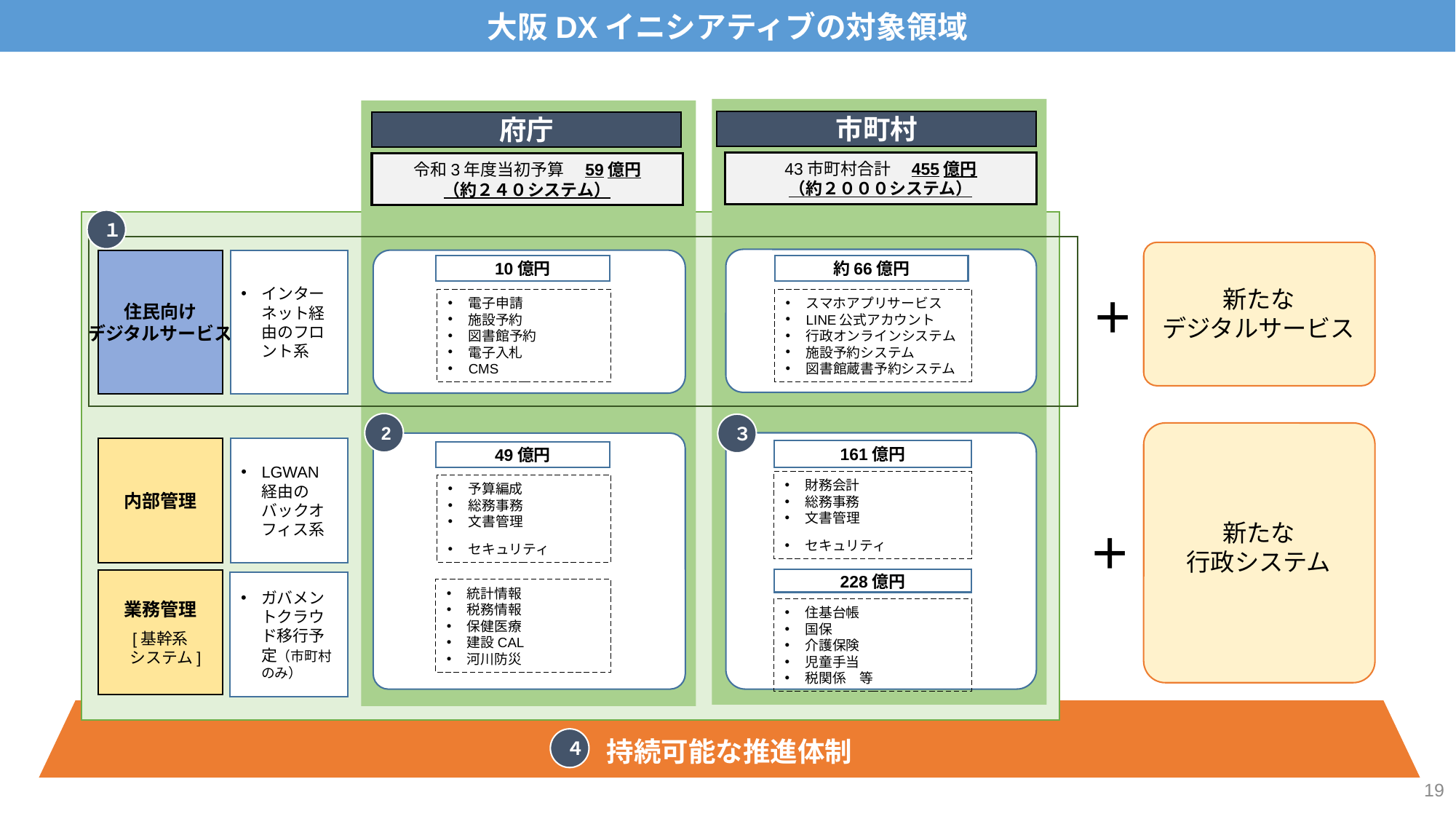

大阪DXイニシアティブの対象領域

市町村
府庁
43市町村合計　455億円
（約２０００システム）
令和3年度当初予算　59億円
（約２４０システム）
１

住民向け
デジタルサービス
インターネット経由のフロント系
10億円
約66億円
新たな
デジタルサービス
＋
スマホアプリサービス
LINE公式アカウント
行政オンラインシステム
施設予約システム
図書館蔵書予約システム
電子申請
施設予約
図書館予約
電子入札
CMS
2
３

内部管理
LGWAN経由のバックオフィス系
161億円
49億円
財務会計
総務事務
文書管理

セキュリティ
予算編成
総務事務
文書管理

セキュリティ
新たな
行政システム
＋
228億円
業務管理

[基幹系
  システム]
ガバメントクラウド移行予定（市町村のみ）
統計情報
税務情報
保健医療
建設CAL
河川防災
住基台帳
国保
介護保険
児童手当
税関係　等

持続可能な推進体制
４
19